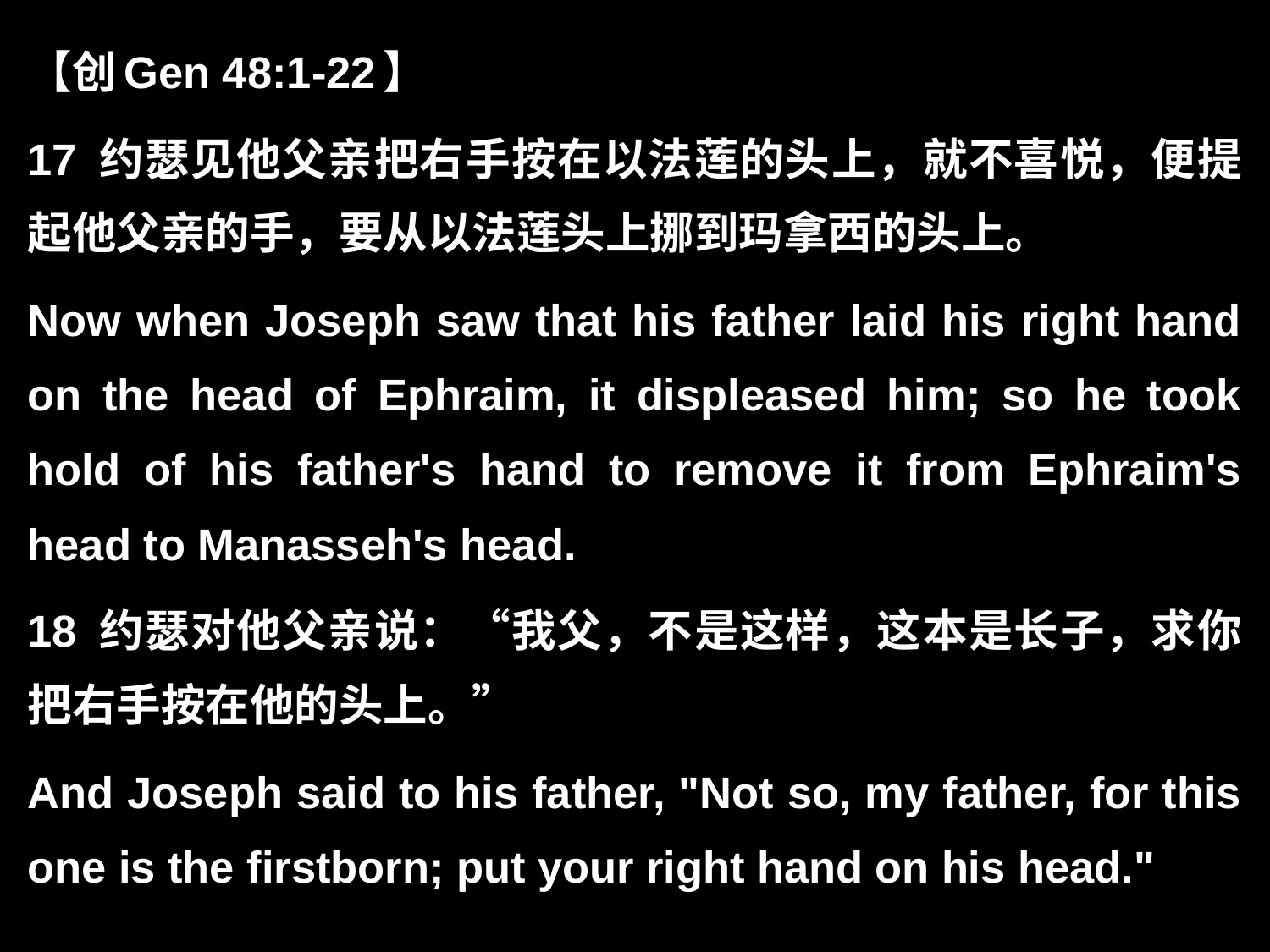

【创Gen 48:1-22】
17 约瑟见他父亲把右手按在以法莲的头上，就不喜悦，便提起他父亲的手，要从以法莲头上挪到玛拿西的头上。
Now when Joseph saw that his father laid his right hand on the head of Ephraim, it displeased him; so he took hold of his father's hand to remove it from Ephraim's head to Manasseh's head.
18 约瑟对他父亲说：“我父，不是这样，这本是长子，求你把右手按在他的头上。”
And Joseph said to his father, "Not so, my father, for this one is the firstborn; put your right hand on his head."